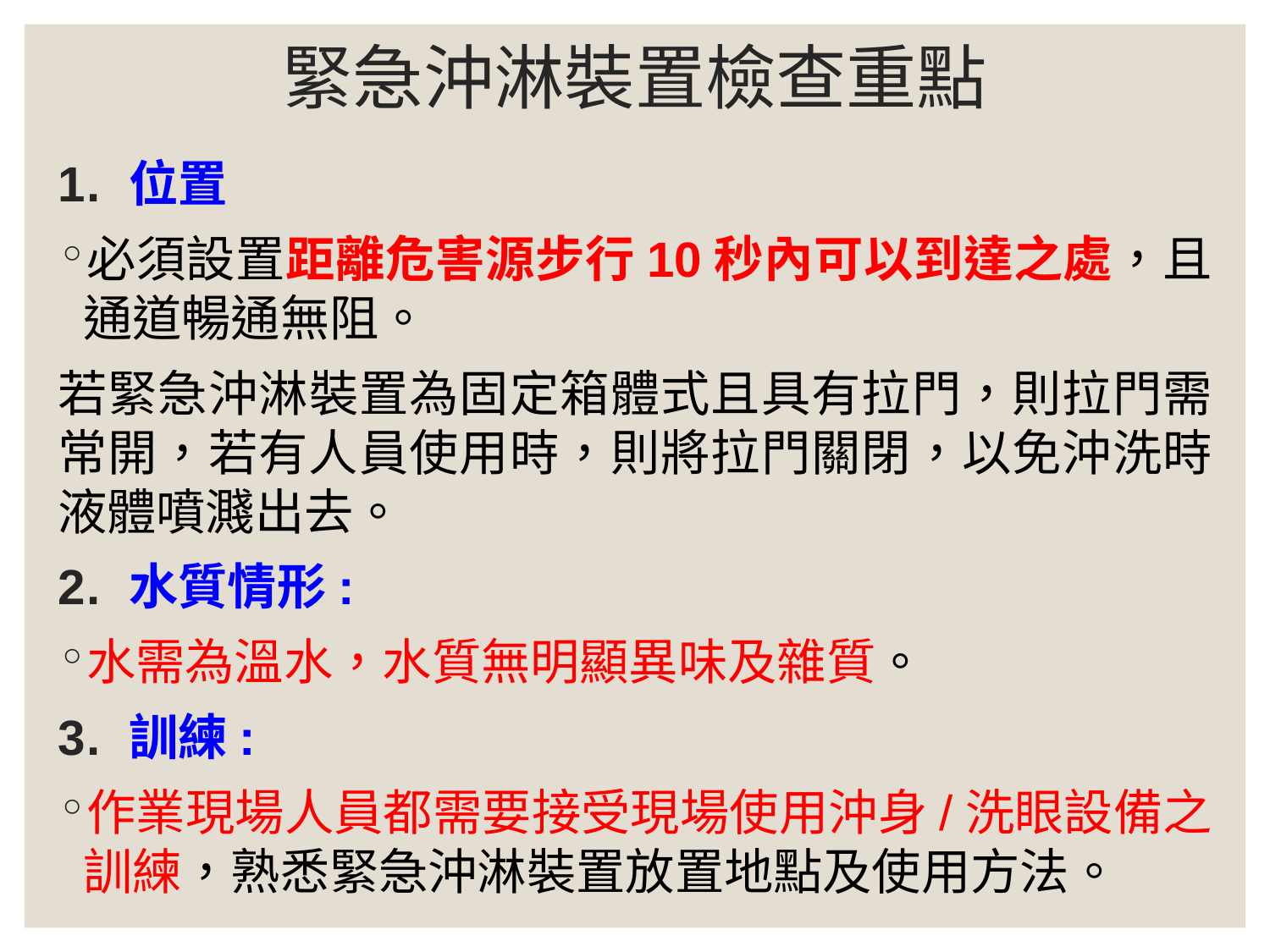

# 緊急沖淋裝置檢查重點
位置
必須設置距離危害源步行10秒內可以到達之處，且通道暢通無阻。
若緊急沖淋裝置為固定箱體式且具有拉門，則拉門需常開，若有人員使用時，則將拉門關閉，以免沖洗時液體噴濺出去。
水質情形:
水需為溫水，水質無明顯異味及雜質。
訓練:
作業現場人員都需要接受現場使用沖身/洗眼設備之訓練，熟悉緊急沖淋裝置放置地點及使用方法。